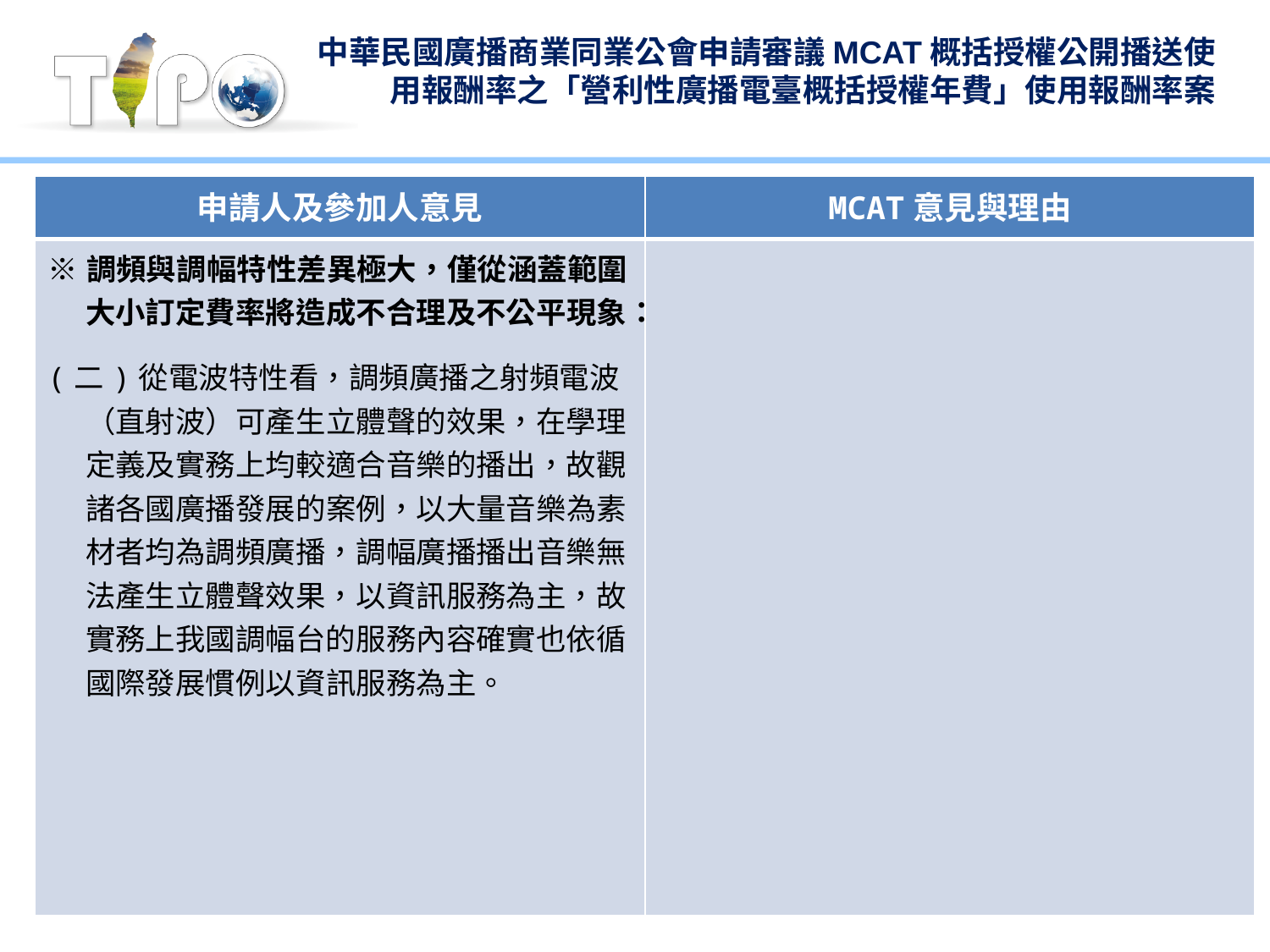

# 中華民國廣播商業同業公會申請審議MCAT概括授權公開播送使用報酬率之「營利性廣播電臺概括授權年費」使用報酬率案
| 申請人及參加人意見 | MCAT意見與理由 |
| --- | --- |
| ※調頻與調幅特性差異極大，僅從涵蓋範圍大小訂定費率將造成不合理及不公平現象： (二)從電波特性看，調頻廣播之射頻電波（直射波）可產生立體聲的效果，在學理定義及實務上均較適合音樂的播出，故觀諸各國廣播發展的案例，以大量音樂為素材者均為調頻廣播，調幅廣播播出音樂無法產生立體聲效果，以資訊服務為主，故實務上我國調幅台的服務內容確實也依循國際發展慣例以資訊服務為主。 |  |
7